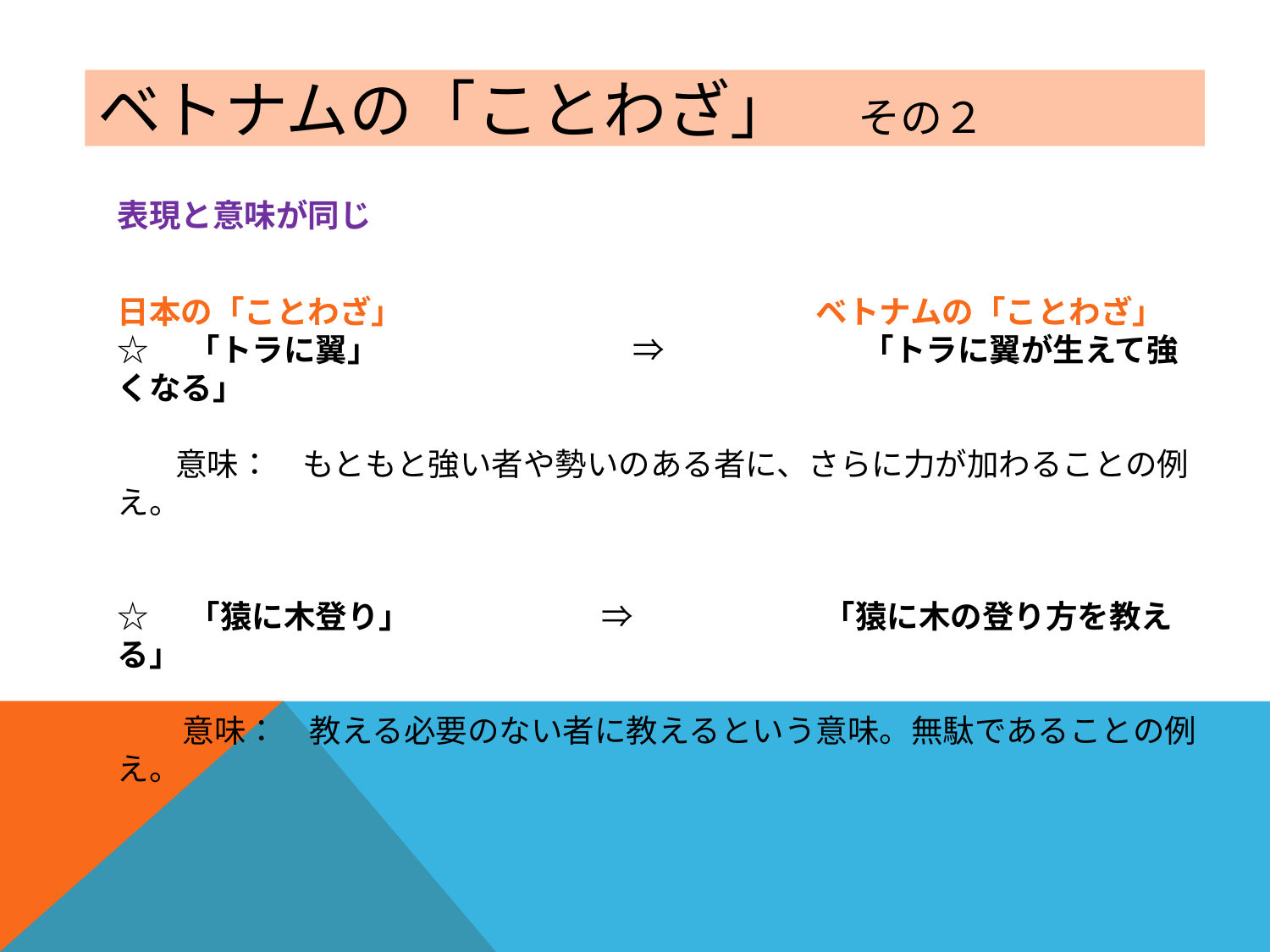

ベトナムの「ことわざ」　その２
表現と意味が同じ
日本の「ことわざ」　　　　　　　　　　　　　ベトナムの「ことわざ」
☆　「トラに翼」　　　　　　　　⇒ 　　　　　　「トラに翼が生えて強くなる」

       意味：　もともと強い者や勢いのある者に、さらに力が加わることの例え。

☆　「猿に木登り」　　　　　　⇒　　　　　　「猿に木の登り方を教える」

        意味：　教える必要のない者に教えるという意味。無駄であることの例え。